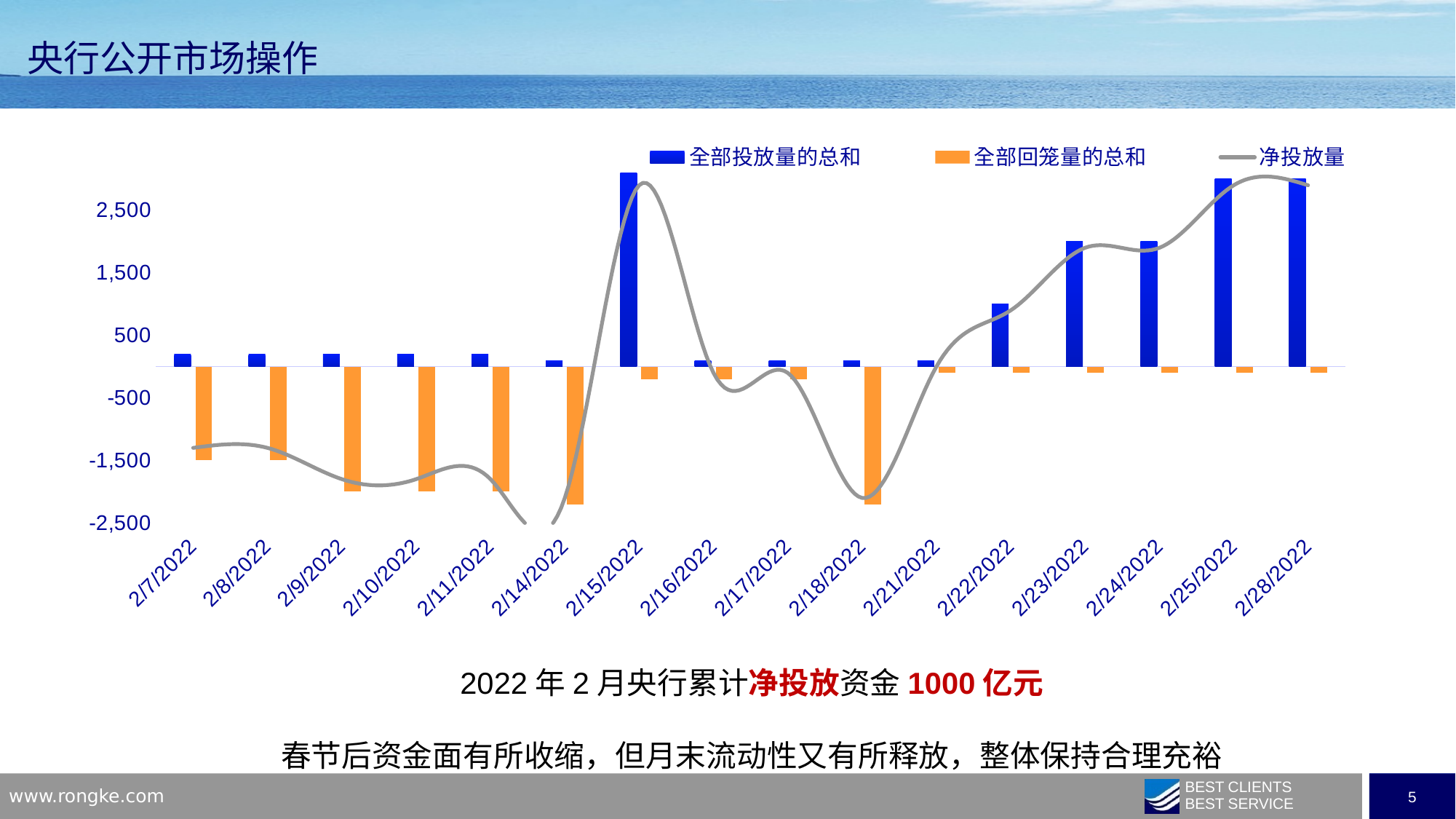

# 央行公开市场操作

### Chart

| Category | 全部投放量的总和 | 全部回笼量的总和 | 净投放量 |
|---|---|---|---|
| 44599 | 200.0 | -1500.0 | -1300.0 |
| 44600 | 200.0 | -1500.0 | -1300.0 |
| 44601 | 200.0 | -2000.0 | -1800.0 |
| 44602 | 200.0 | -2000.0 | -1800.0 |
| 44603 | 200.0 | -2000.0 | -1800.0 |
| 44606 | 100.0 | -2200.0 | -2100.0 |
| 44607 | 3100.0 | -200.0 | 2900.0 |
| 44608 | 100.0 | -200.0 | -100.0 |
| 44609 | 100.0 | -200.0 | -100.0 |
| 44610 | 100.0 | -2200.0 | -2100.0 |
| 44613 | 100.0 | -100.0 | 0.0 |
| 44614 | 1000.0 | -100.0 | 900.0 |
| 44615 | 2000.0 | -100.0 | 1900.0 |
| 44616 | 2000.0 | -100.0 | 1900.0 |
| 44617 | 3000.0 | -100.0 | 2900.0 |
| 44620 | 3000.0 | -100.0 | 2900.0 |
2022年2月央行累计净投放资金1000亿元
春节后资金面有所收缩，但月末流动性又有所释放，整体保持合理充裕